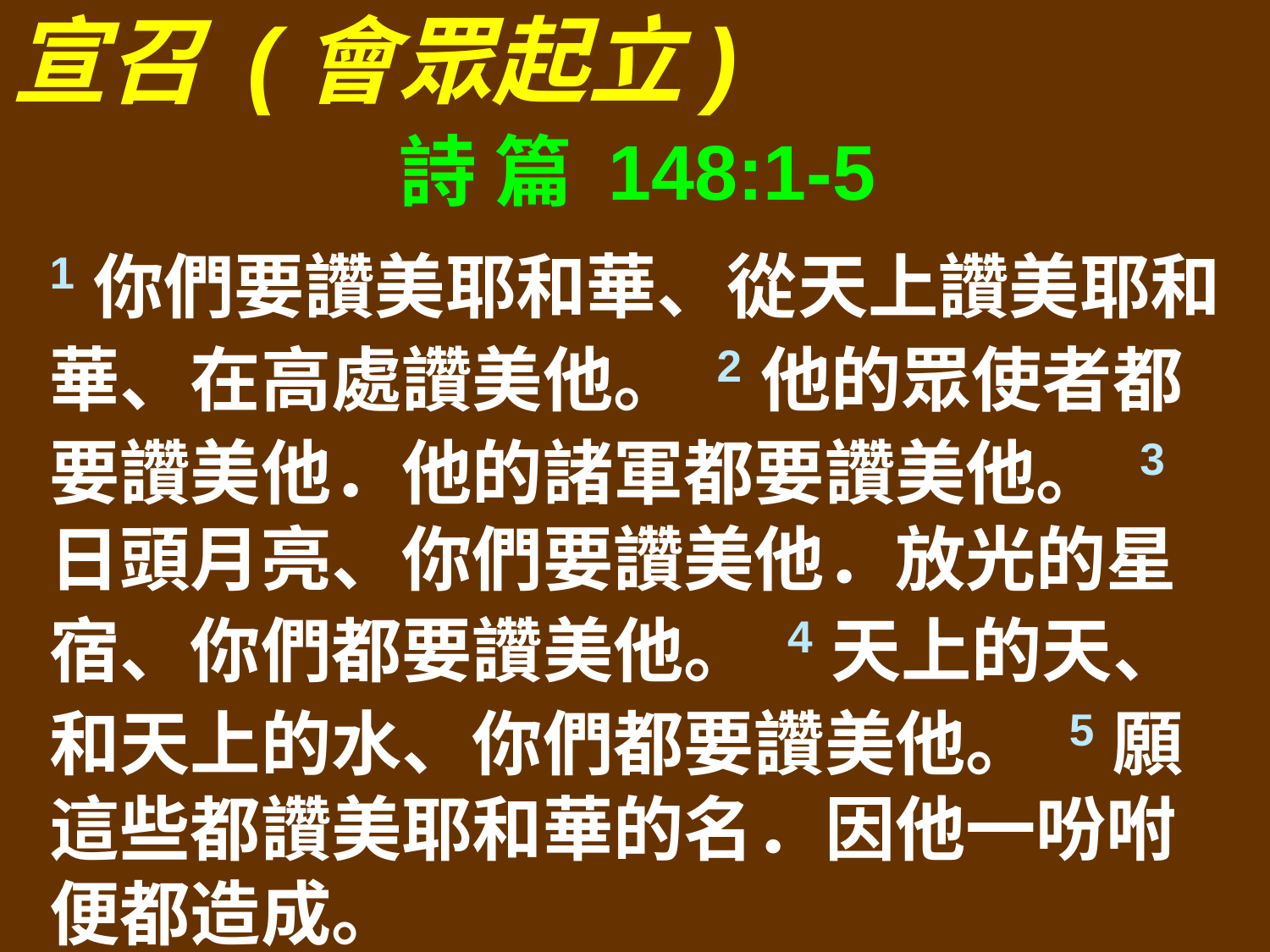

宣召 (會眾起立)
詩 篇 148:1-5
1你們要讚美耶和華、從天上讚美耶和華、在高處讚美他。 2他的眾使者都要讚美他．他的諸軍都要讚美他。 3日頭月亮、你們要讚美他．放光的星宿、你們都要讚美他。 4天上的天、和天上的水、你們都要讚美他。 5願這些都讚美耶和華的名．因他一吩咐便都造成。